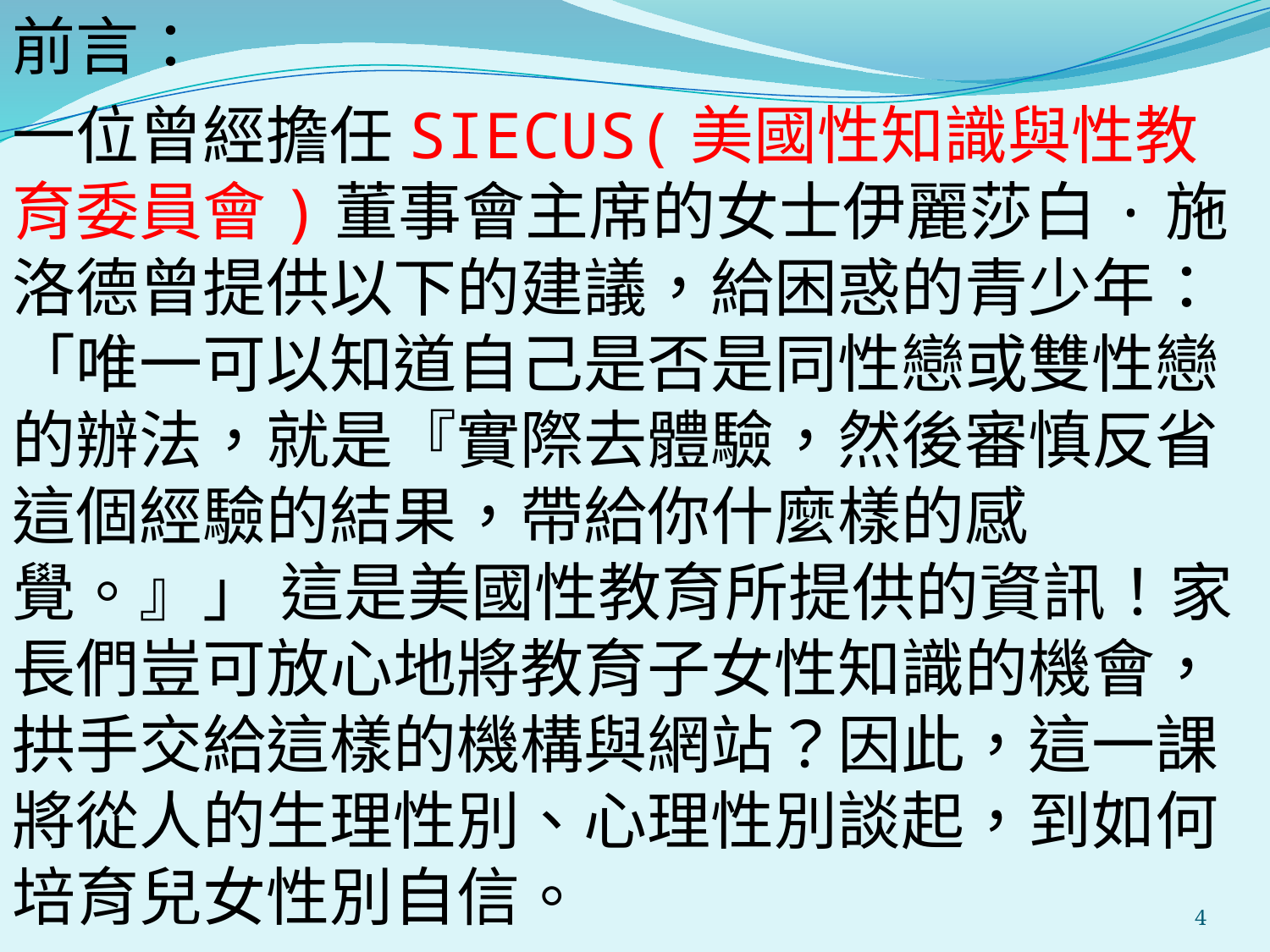

前言：
一位曾經擔任SIECUS(美國性知識與性教育委員會)董事會主席的女士伊麗莎白·施洛德曾提供以下的建議，給困惑的青少年：「唯一可以知道自己是否是同性戀或雙性戀的辦法，就是『實際去體驗，然後審慎反省這個經驗的結果，帶給你什麼樣的感覺。』」 這是美國性教育所提供的資訊！家長們豈可放心地將教育子女性知識的機會，拱手交給這樣的機構與網站？因此，這一課將從人的生理性別、心理性別談起，到如何培育兒女性別自信。
#
4